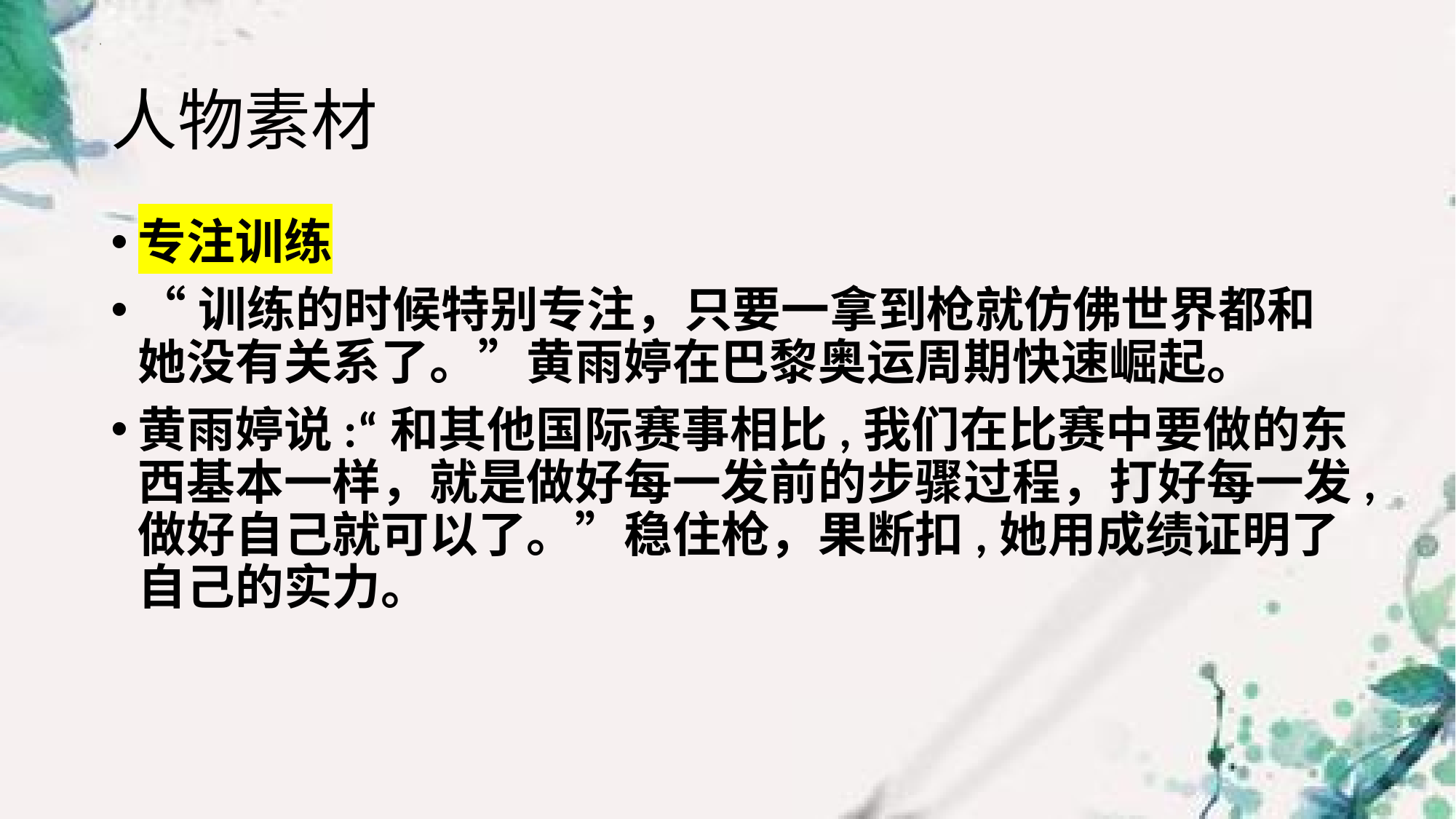

# 人物素材
专注训练
“训练的时候特别专注，只要一拿到枪就仿佛世界都和她没有关系了。”黄雨婷在巴黎奥运周期快速崛起。
黄雨婷说:“和其他国际赛事相比,我们在比赛中要做的东西基本一样，就是做好每一发前的步骤过程，打好每一发,做好自己就可以了。”稳住枪，果断扣,她用成绩证明了自己的实力。